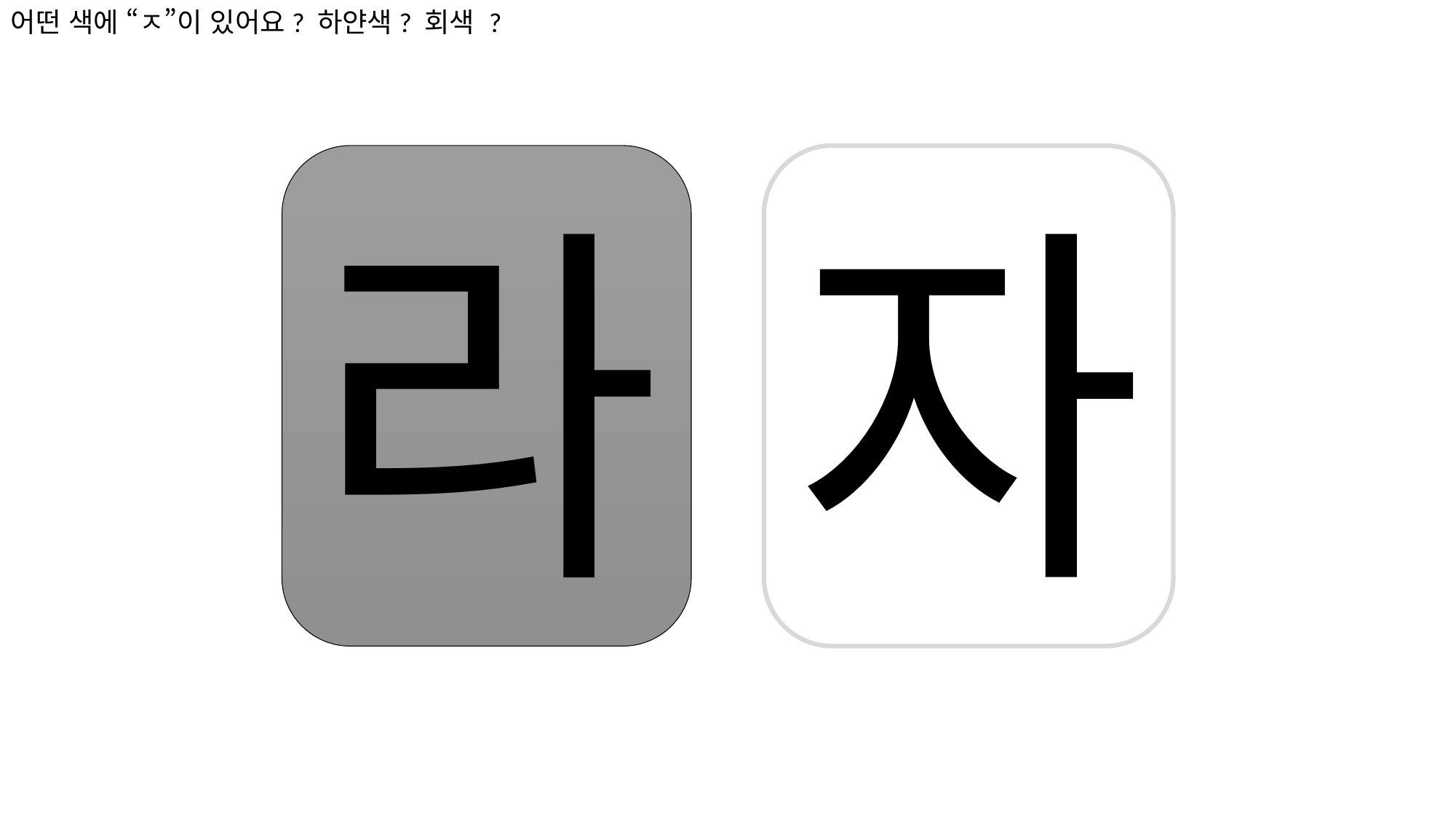

어떤 색에 “ㅈ”이 있어요? 하얀색? 회색 ?
라
자